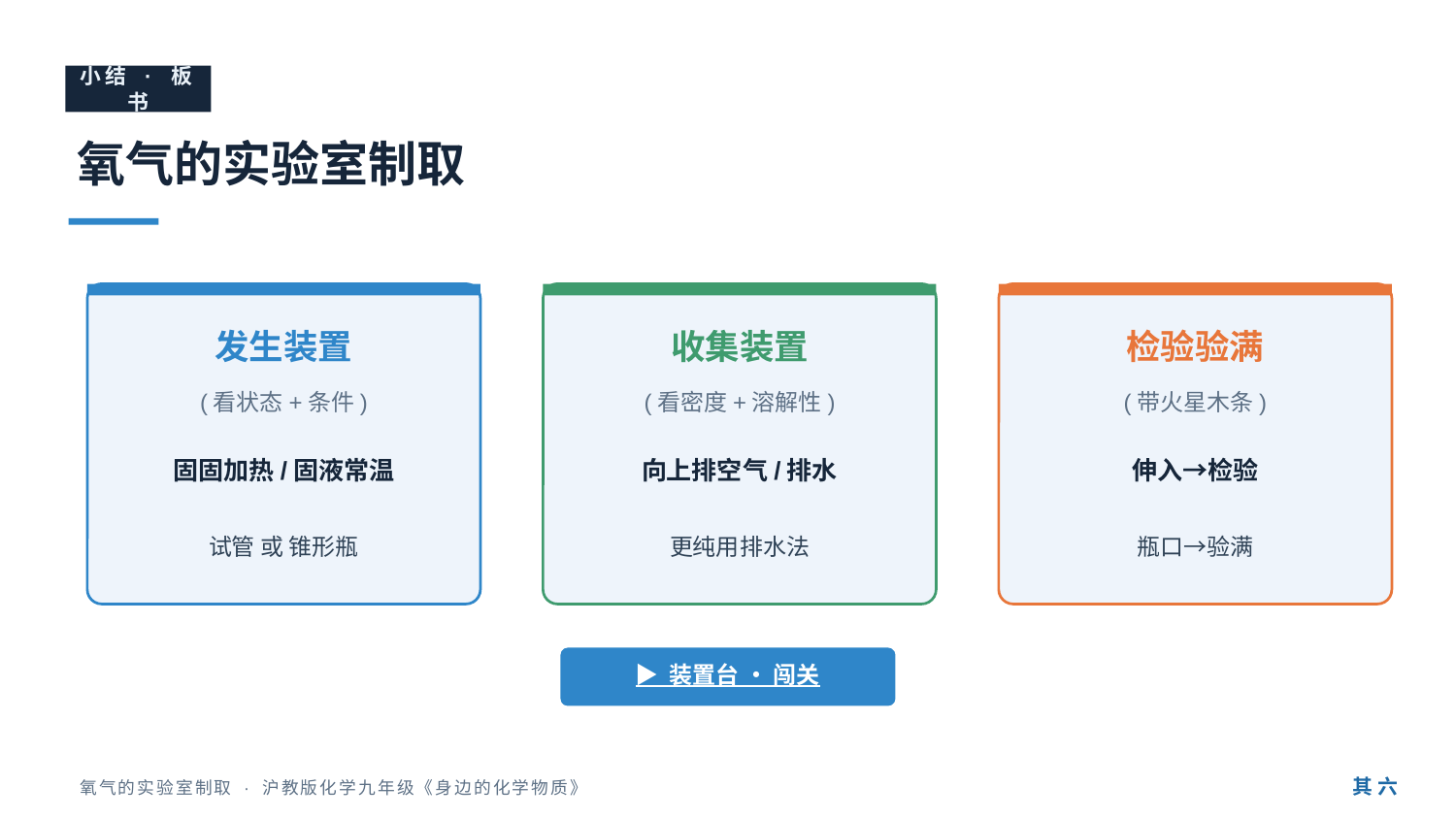

小结 · 板书

氧气的实验室制取

发生装置
收集装置
检验验满
(看状态+条件)
(看密度+溶解性)
(带火星木条)
固固加热/固液常温
向上排空气/排水
伸入→检验
试管 或 锥形瓶
更纯用排水法
瓶口→验满
▶  装置台 · 闯关

其 六
氧气的实验室制取 · 沪教版化学九年级《身边的化学物质》